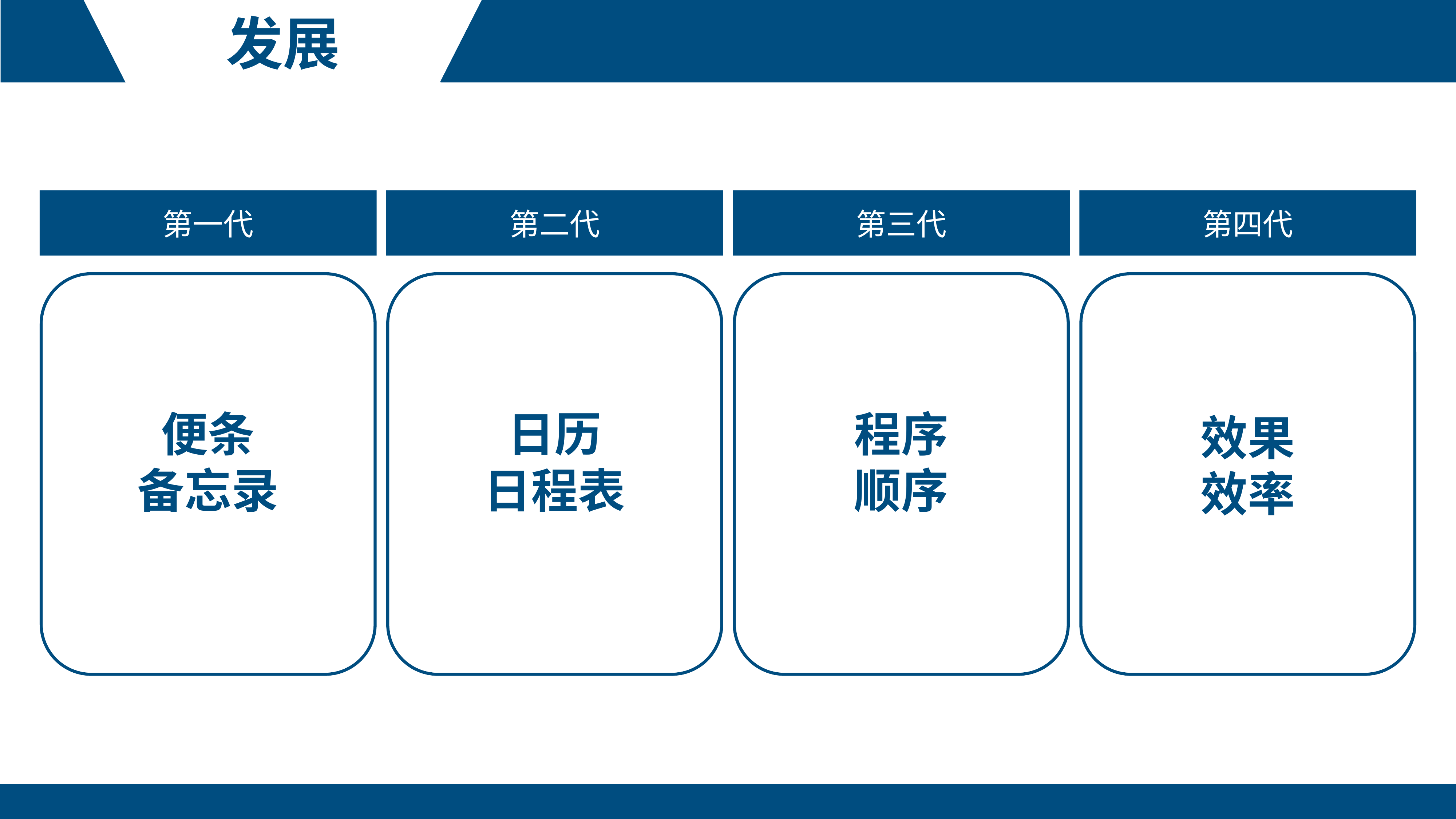

发展

第一代
第二代
第三代
第四代

便条
备忘录
日历
日程表
程序
顺序
效果
效率